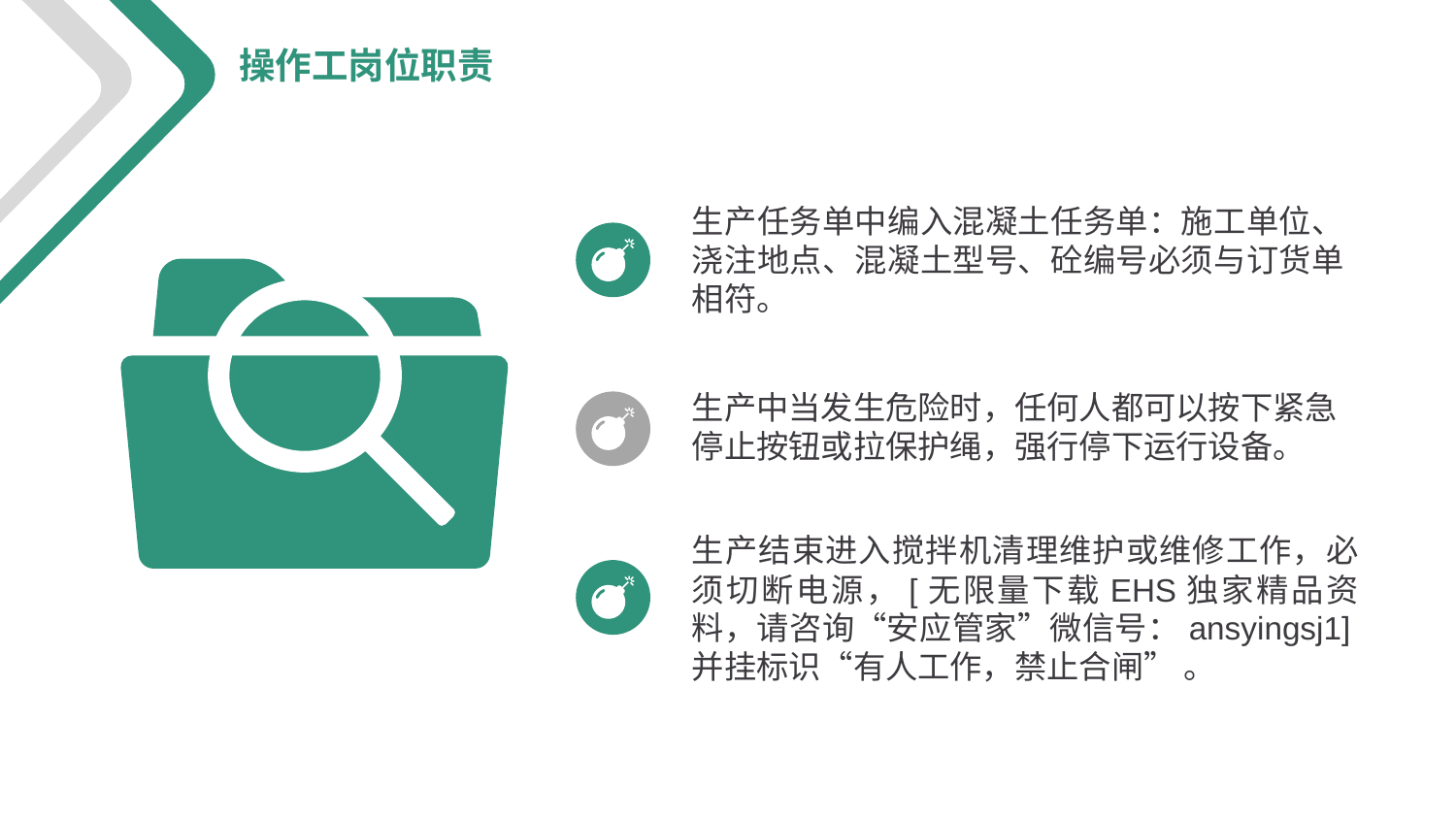

操作工岗位职责
生产任务单中编入混凝土任务单：施工单位、浇注地点、混凝土型号、砼编号必须与订货单相符。

生产中当发生危险时，任何人都可以按下紧急停止按钮或拉保护绳，强行停下运行设备。

生产结束进入搅拌机清理维护或维修工作，必须切断电源，[无限量下载EHS独家精品资料，请咨询“安应管家”微信号：ansyingsj1]并挂标识“有人工作，禁止合闸” 。